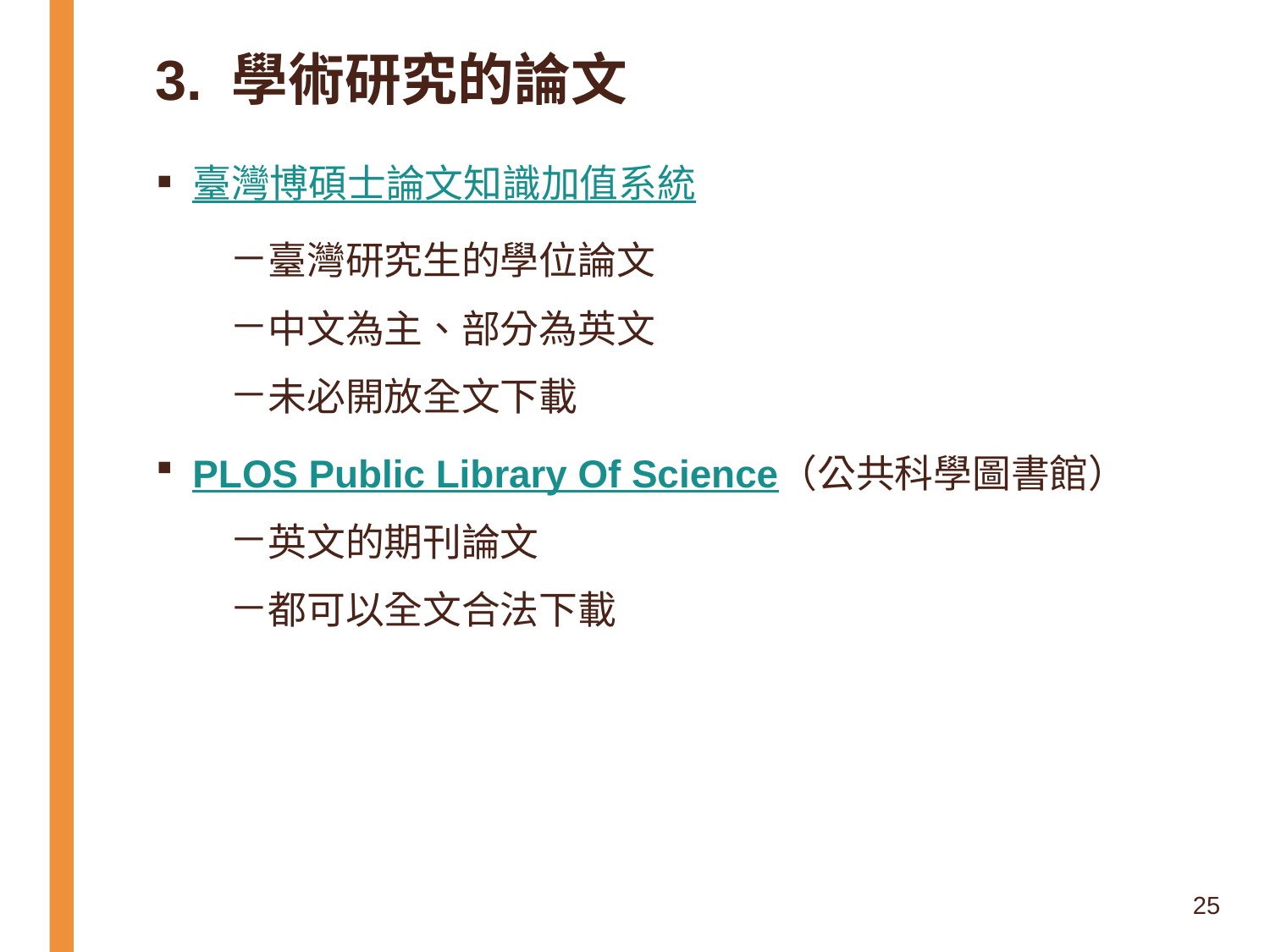

# 3. 學術研究的論文
臺灣博碩士論文知識加值系統
臺灣研究生的學位論文
中文為主、部分為英文
未必開放全文下載
PLOS Public Library Of Science（公共科學圖書館）
英文的期刊論文
都可以全文合法下載
25